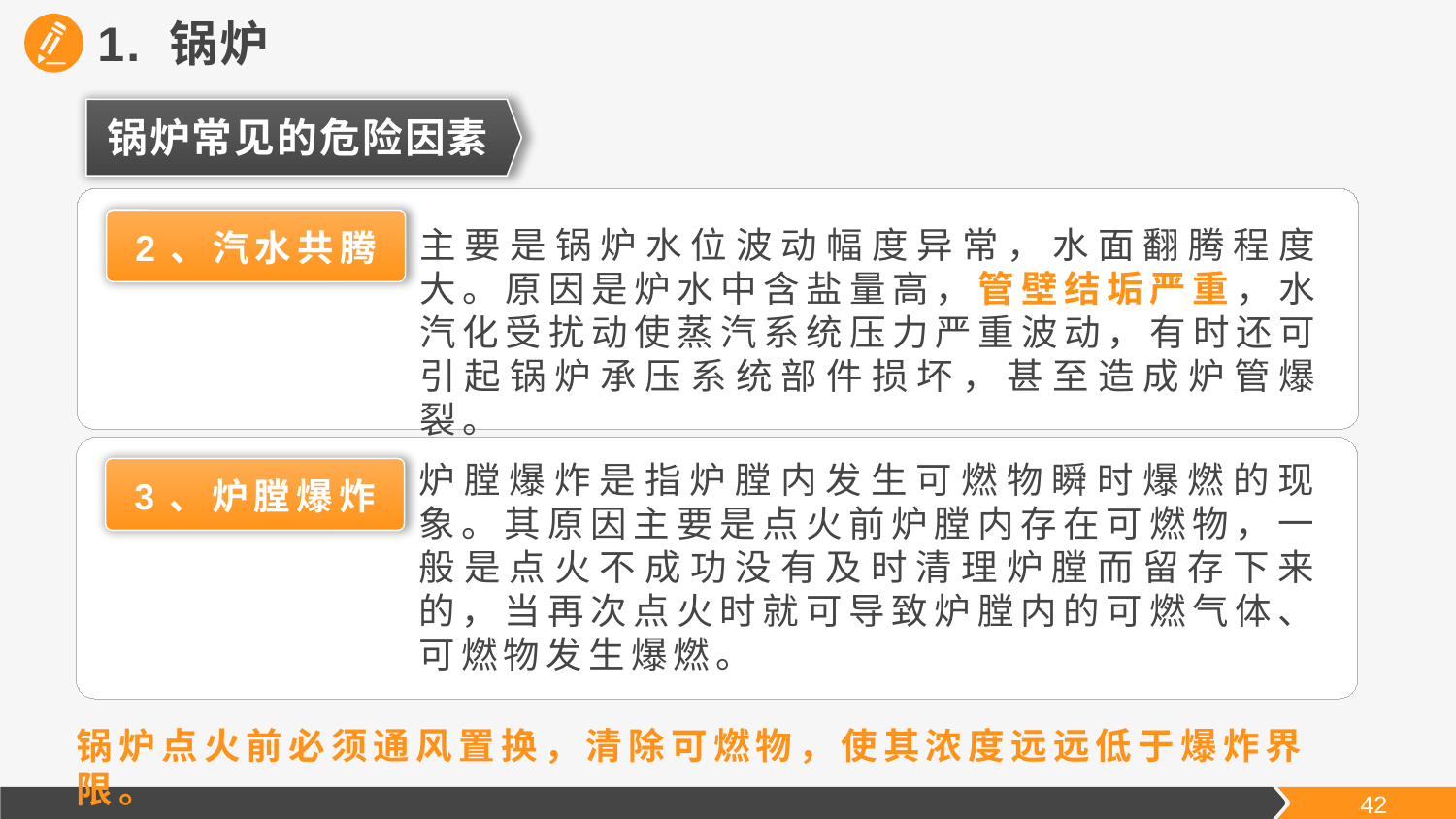

1. 锅炉

锅炉常见的危险因素

2、汽水共腾
主要是锅炉水位波动幅度异常，水面翻腾程度大。原因是炉水中含盐量高，管壁结垢严重，水汽化受扰动使蒸汽系统压力严重波动，有时还可引起锅炉承压系统部件损坏，甚至造成炉管爆裂。

炉膛爆炸是指炉膛内发生可燃物瞬时爆燃的现象。其原因主要是点火前炉膛内存在可燃物，一般是点火不成功没有及时清理炉膛而留存下来的，当再次点火时就可导致炉膛内的可燃气体、可燃物发生爆燃。

3、炉膛爆炸
锅炉点火前必须通风置换，清除可燃物，使其浓度远远低于爆炸界限。